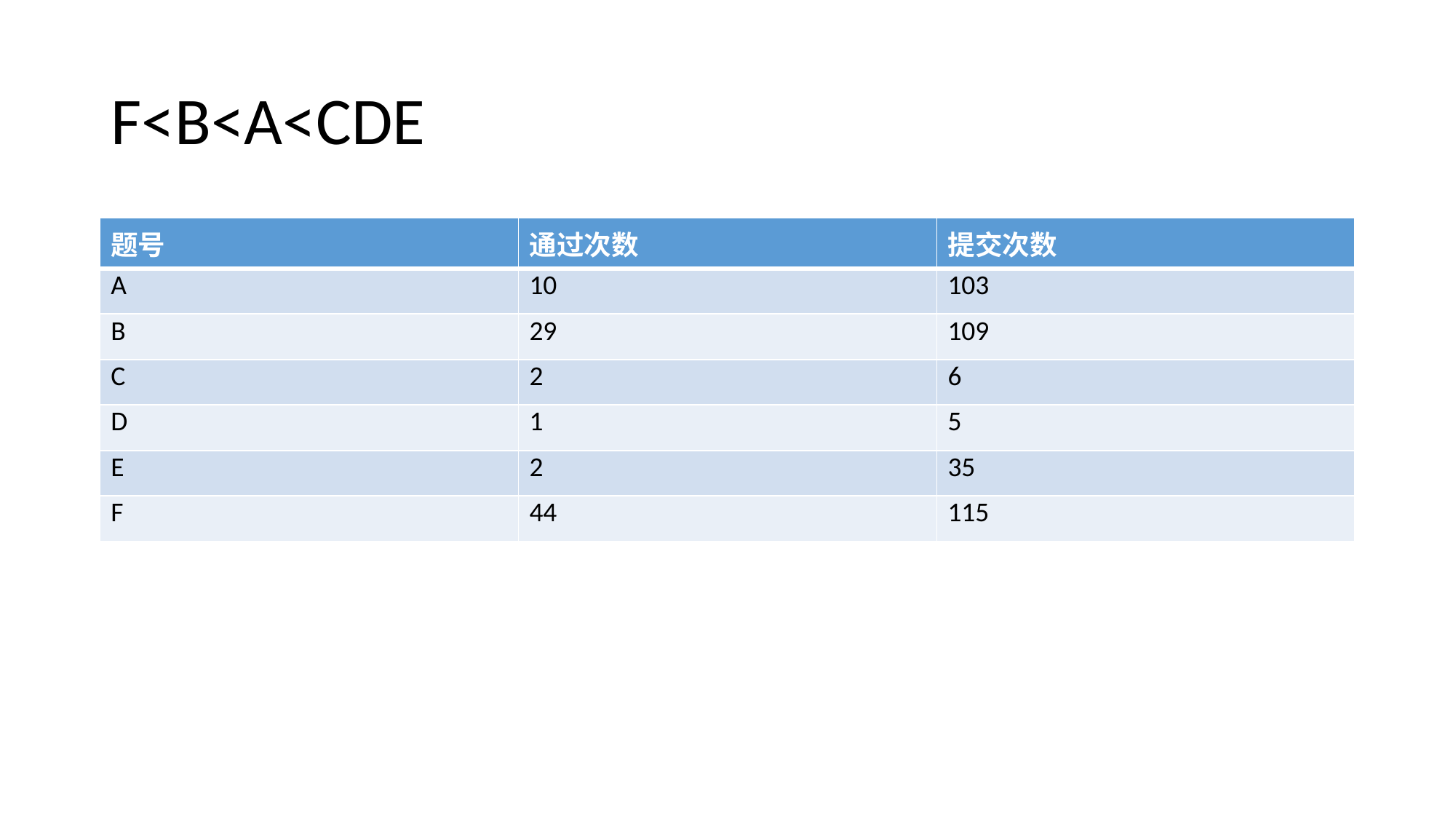

# F<B<A<CDE
| 题号 | 通过次数 | 提交次数 |
| --- | --- | --- |
| A | 10 | 103 |
| B | 29 | 109 |
| C | 2 | 6 |
| D | 1 | 5 |
| E | 2 | 35 |
| F | 44 | 115 |